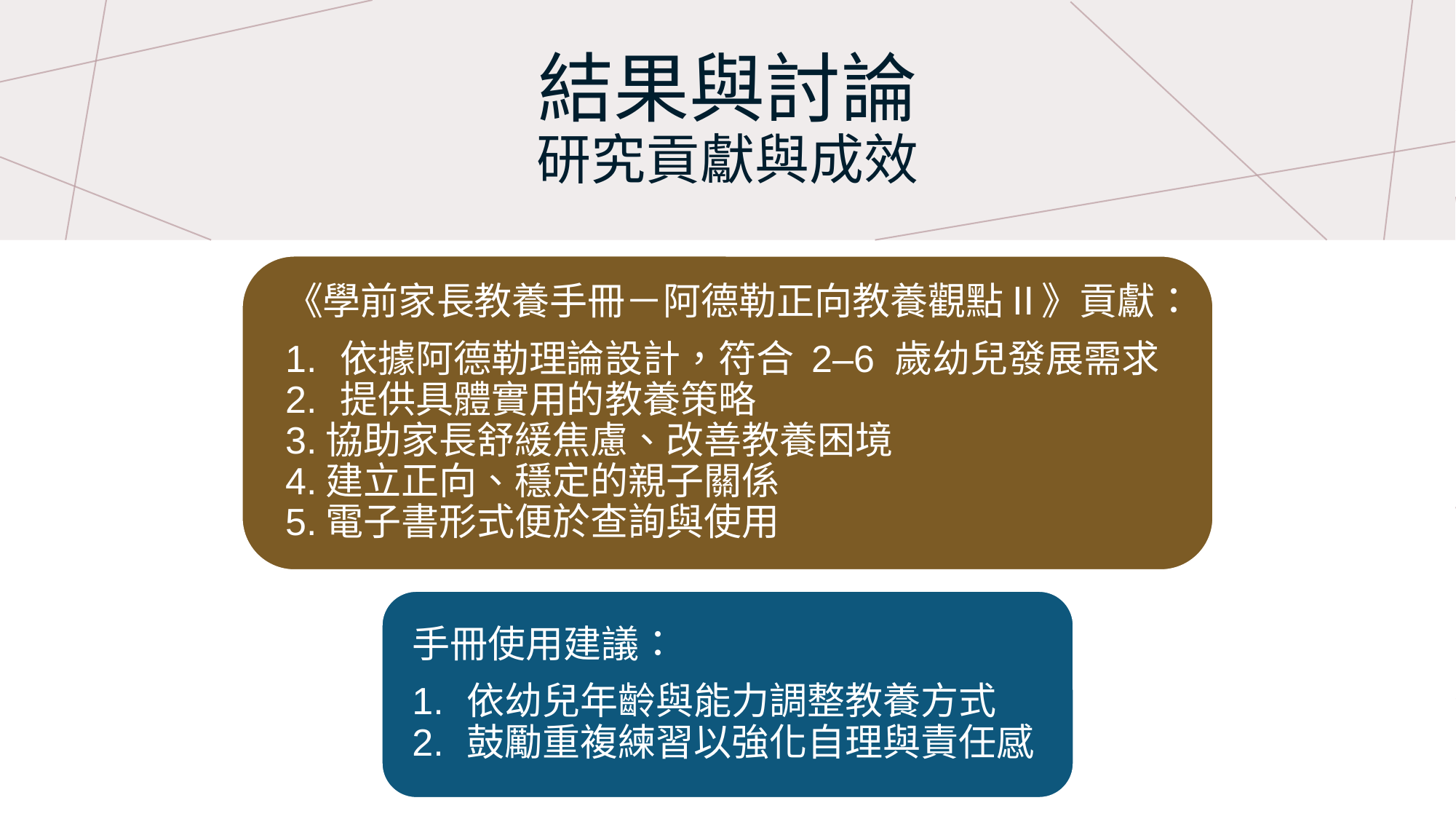

# 結果與討論 研究貢獻與成效

《學前家長教養手冊－阿德勒正向教養觀點Ⅱ》貢獻：

依據阿德勒理論設計，符合 2–6 歲幼兒發展需求
提供具體實用的教養策略
3.協助家長舒緩焦慮、改善教養困境
4.建立正向、穩定的親子關係
5.電子書形式便於查詢與使用

手冊使用建議：

依幼兒年齡與能力調整教養方式
鼓勵重複練習以強化自理與責任感